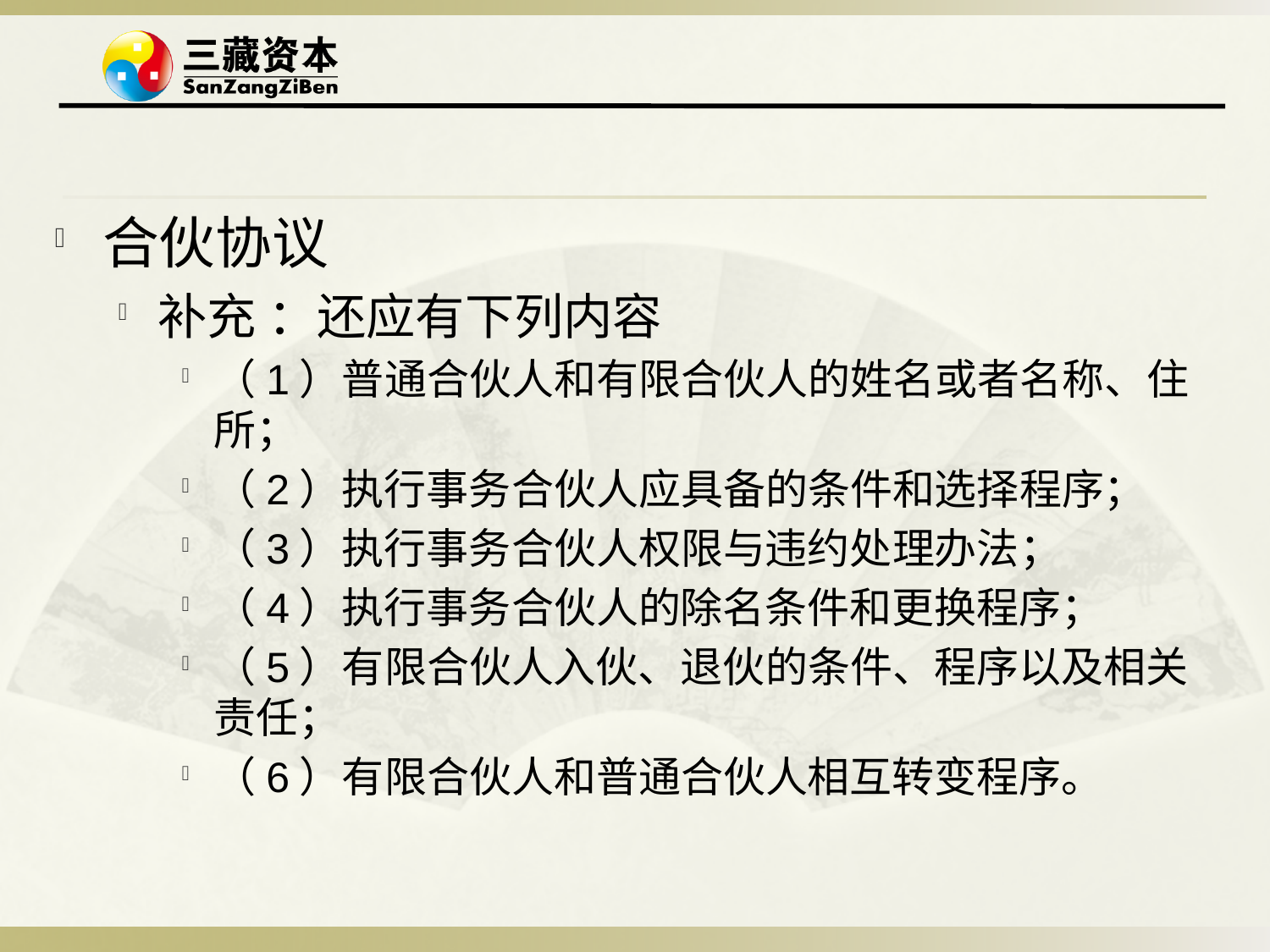

#
合伙协议
补充 ：还应有下列内容
（1）普通合伙人和有限合伙人的姓名或者名称、住所；
（2）执行事务合伙人应具备的条件和选择程序；
（3）执行事务合伙人权限与违约处理办法；
（4）执行事务合伙人的除名条件和更换程序；
（5）有限合伙人入伙、退伙的条件、程序以及相关责任；
（6）有限合伙人和普通合伙人相互转变程序。